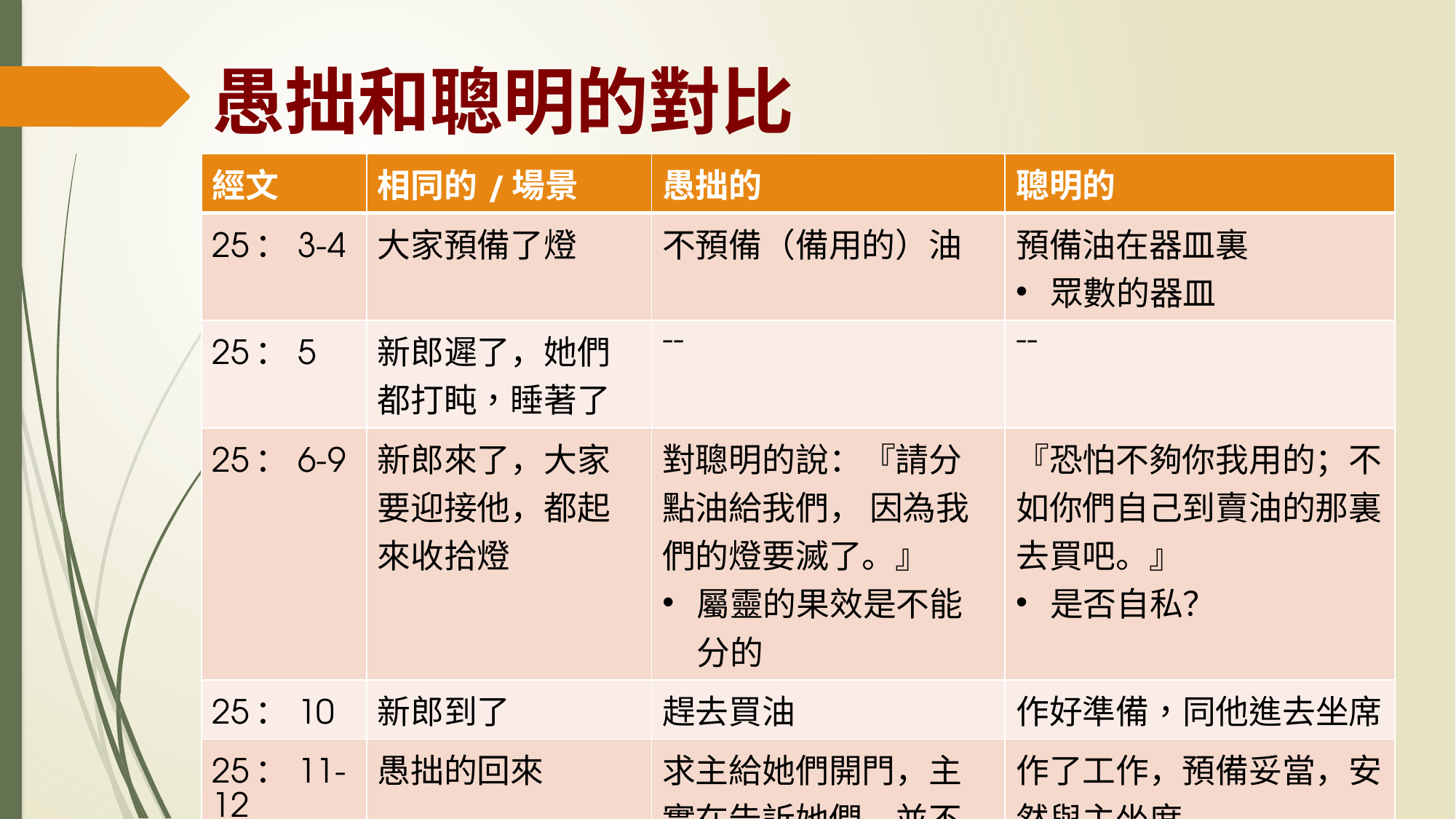

# 愚拙和聰明的對比
| 經文 | 相同的/場景 | 愚拙的 | 聰明的 |
| --- | --- | --- | --- |
| 25：3-4 | 大家預備了燈 | 不預備（備用的）油 | 預備油在器皿裏 眾數的器皿 |
| 25：5 | 新郎遲了，她們都打盹，睡著了 | -- | -- |
| 25：6-9 | 新郎來了，大家要迎接他，都起來收拾燈 | 對聰明的說：『請分點油給我們， 因為我們的燈要滅了。』 屬靈的果效是不能分的 | 『恐怕不夠你我用的；不如你們自己到賣油的那裏去買吧。』 是否自私？ |
| 25：10 | 新郎到了 | 趕去買油 | 作好準備，同他進去坐席 |
| 25：11-12 | 愚拙的回來 | 求主給她們開門，主實在告訴她們，並不認識她們 | 作了工作，預備妥當，安然與主坐席 |